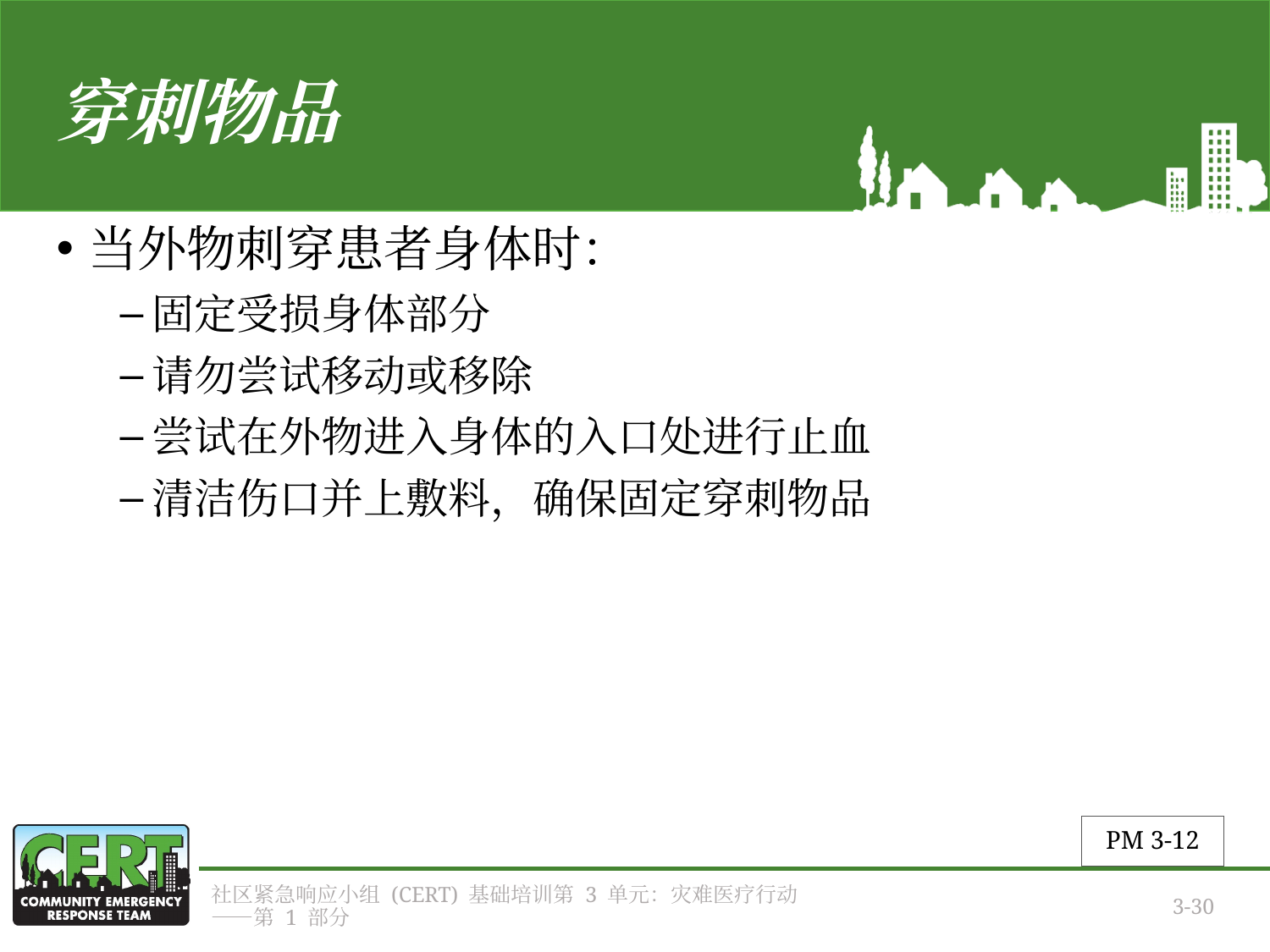

# 穿刺物品
当外物刺穿患者身体时：
固定受损身体部分
请勿尝试移动或移除
尝试在外物进入身体的入口处进行止血
清洁伤口并上敷料，确保固定穿刺物品

PM 3-12
社区紧急响应小组 (CERT) 基础培训第 3 单元：灾难医疗行动——第 1 部分
3-30